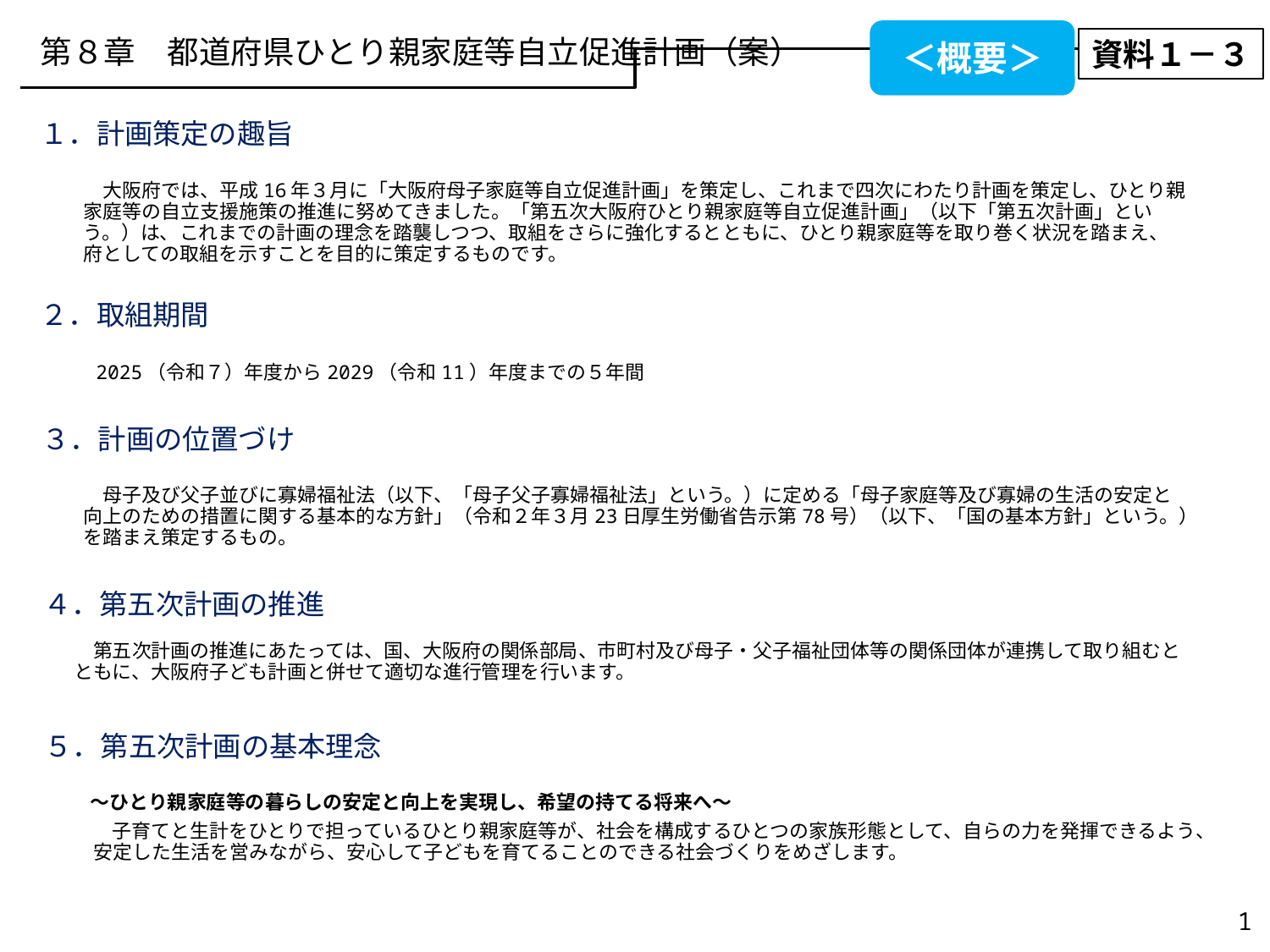

＜概要＞
第８章　都道府県ひとり親家庭等自立促進計画（案）
資料１－３
１．計画策定の趣旨
　大阪府では、平成16年３月に「大阪府母子家庭等自立促進計画」を策定し、これまで四次にわたり計画を策定し、ひとり親
家庭等の自立支援施策の推進に努めてきました。「第五次大阪府ひとり親家庭等自立促進計画」（以下「第五次計画」という。）は、これまでの計画の理念を踏襲しつつ、取組をさらに強化するとともに、ひとり親家庭等を取り巻く状況を踏まえ、
府としての取組を示すことを目的に策定するものです。
２．取組期間
2025（令和７）年度から2029（令和11）年度までの５年間
３．計画の位置づけ
　母子及び父子並びに寡婦福祉法（以下、「母子父子寡婦福祉法」という。）に定める「母子家庭等及び寡婦の生活の安定と
向上のための措置に関する基本的な方針」（令和２年３月23日厚生労働省告示第78号）（以下、「国の基本方針」という。）を踏まえ策定するもの。
４．第五次計画の推進
　第五次計画の推進にあたっては、国、大阪府の関係部局、市町村及び母子・父子福祉団体等の関係団体が連携して取り組むとともに、大阪府子ども計画と併せて適切な進行管理を行います。
５．第五次計画の基本理念
～ひとり親家庭等の暮らしの安定と向上を実現し、希望の持てる将来へ～
子育てと生計をひとりで担っているひとり親家庭等が、社会を構成するひとつの家族形態として、自らの力を発揮できるよう、安定した生活を営みながら、安心して子どもを育てることのできる社会づくりをめざします。
1